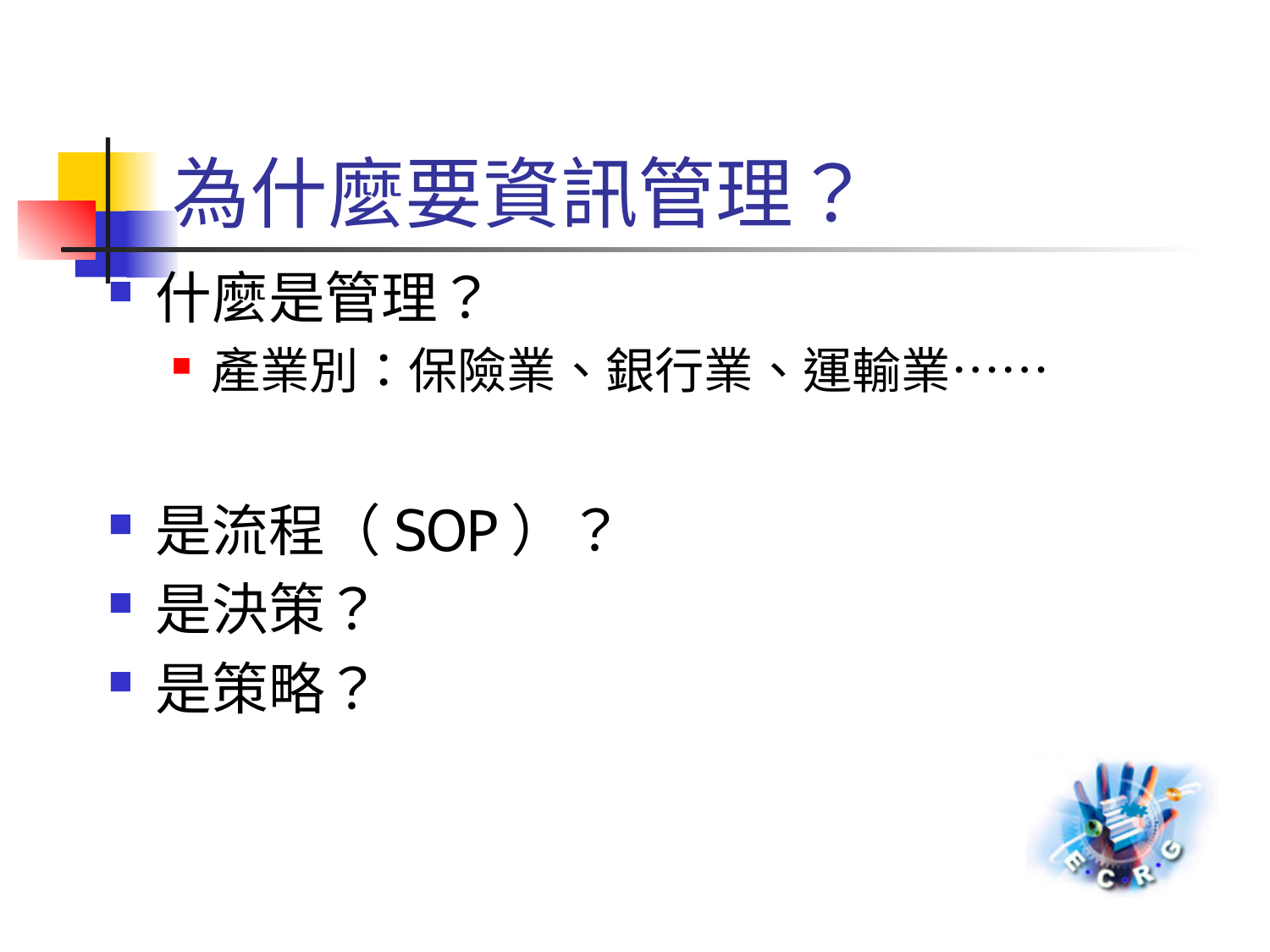

# 為什麼要資訊管理？
什麼是管理？
產業別：保險業、銀行業、運輸業……

是流程（SOP）？
是決策？
是策略？